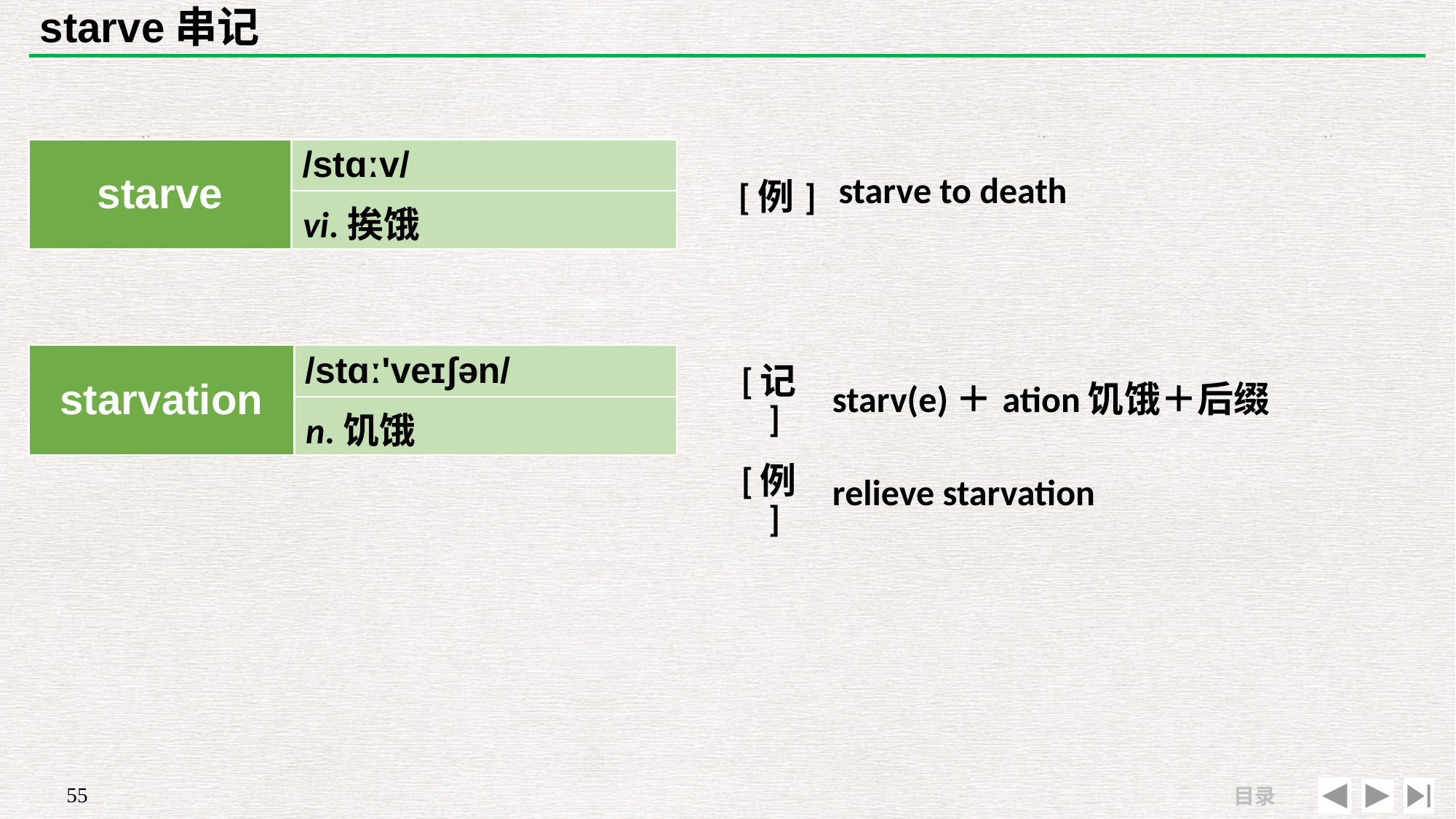

# starve串记

|  |  |
| --- | --- |
| [例] | starve to death |
| starve | /stɑːv/ |
| --- | --- |
|  |  |
vi.挨饿
| starvation | /stɑː'veɪʃən/ |
| --- | --- |
|  |  |
| [记] | starv(e)＋ation饥饿＋后缀 |
| --- | --- |
| [例] | relieve starvation |
n.饥饿